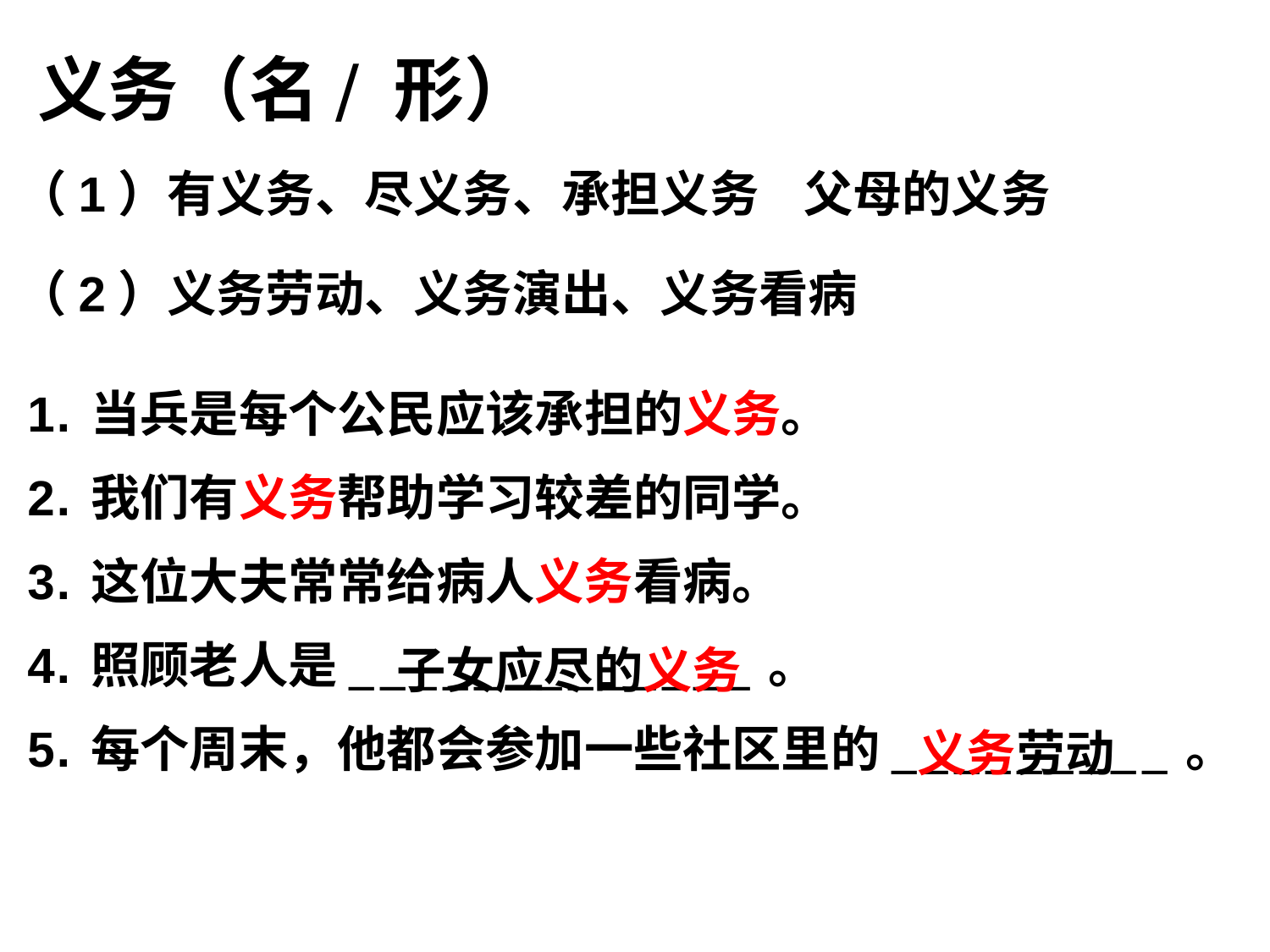

# 义务（名/形）
（1）有义务、尽义务、承担义务    父母的义务
（2）义务劳动、义务演出、义务看病
当兵是每个公民应该承担的义务。
我们有义务帮助学习较差的同学。
这位大夫常常给病人义务看病。
照顾老人是_____________。
每个周末，他都会参加一些社区里的_________。
子女应尽的义务
义务劳动